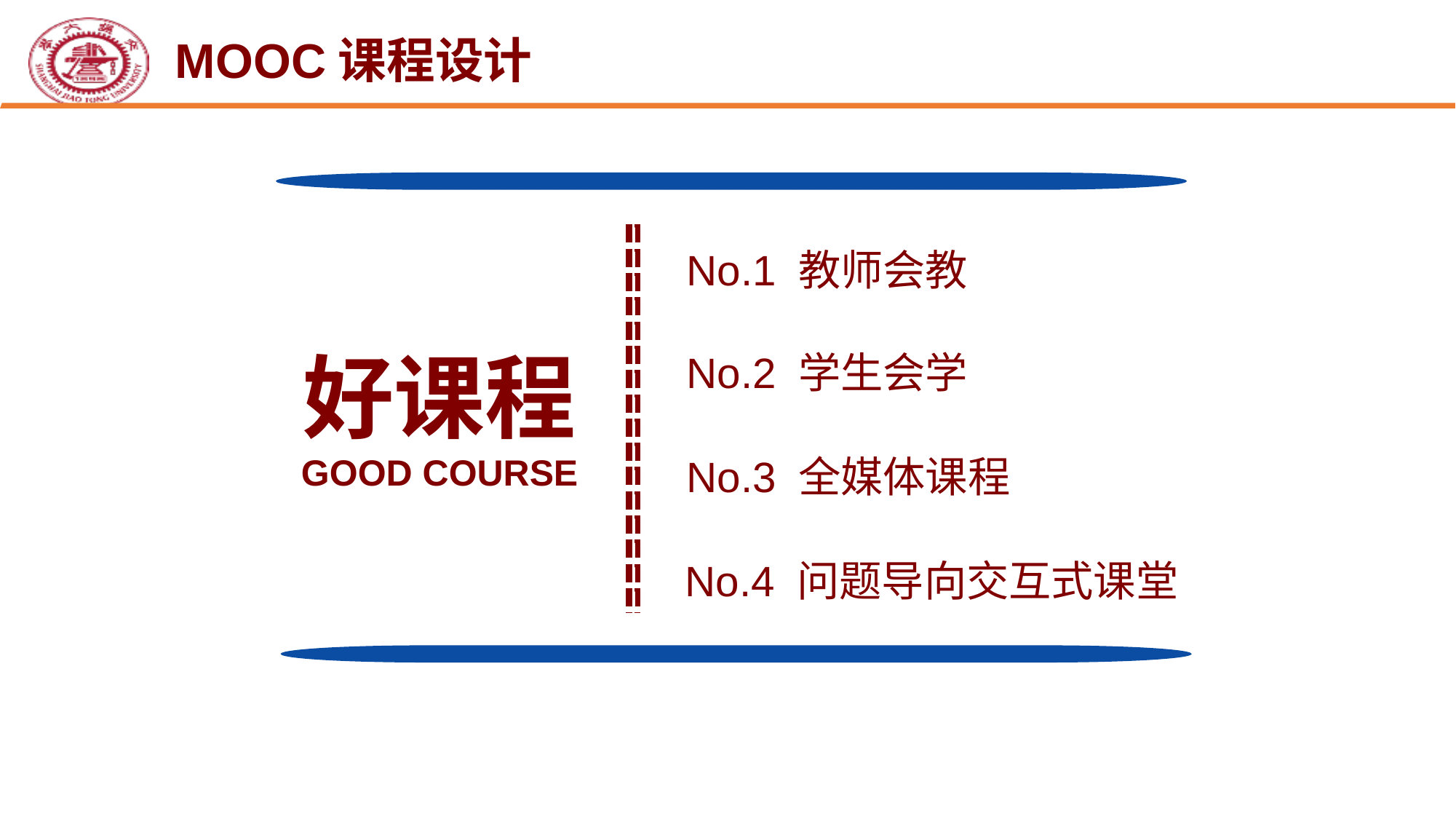

MOOC课程设计

No.1 教师会教
好课程
GOOD COURSE
No.2 学生会学
No.3 全媒体课程
No.4 问题导向交互式课堂